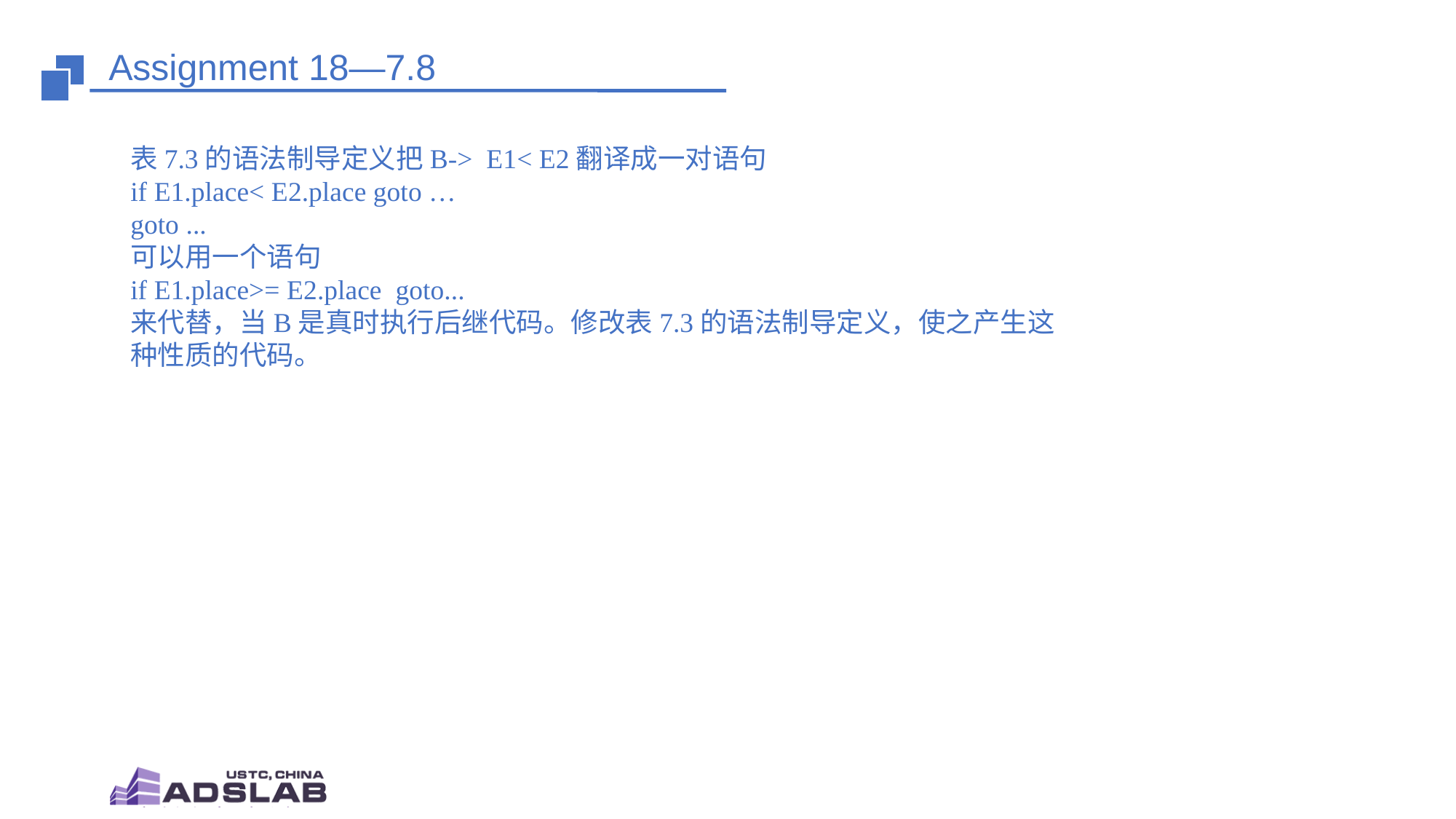

# Assignment 18—7.8

表7.3的语法制导定义把B->  E1< E2翻译成一对语句
if E1.place< E2.place goto …
goto ...
可以用一个语句
if E1.place>= E2.place  goto...
来代替，当B是真时执行后继代码。修改表7.3的语法制导定义，使之产生这种性质的代码。